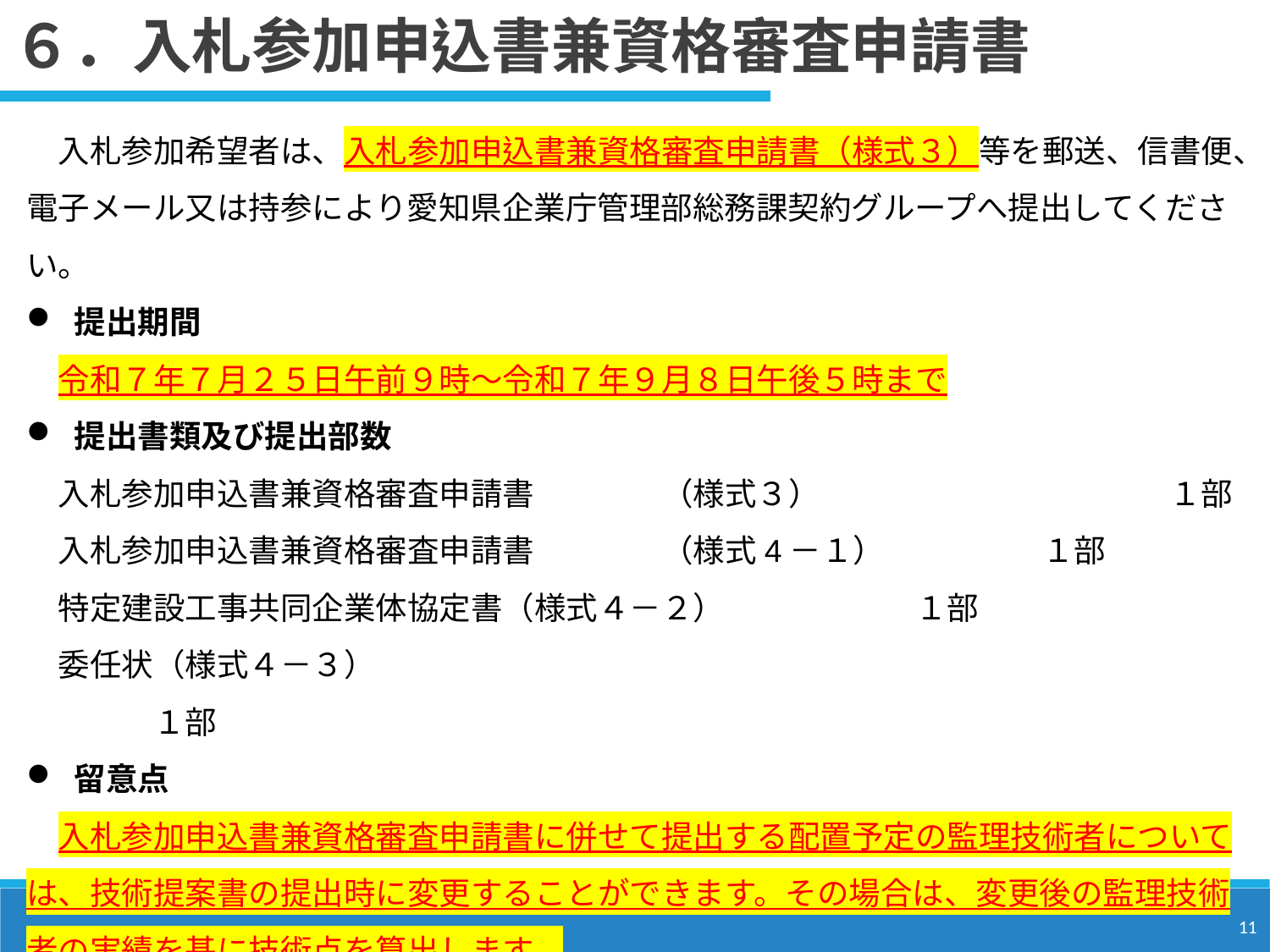

６．入札参加申込書兼資格審査申請書
　入札参加希望者は、入札参加申込書兼資格審査申請書（様式３）等を郵送、信書便、電子メール又は持参により愛知県企業庁管理部総務課契約グループへ提出してください。
提出期間
　令和７年７月２５日午前９時～令和７年９月８日午後５時まで
提出書類及び提出部数
　入札参加申込書兼資格審査申請書	（様式３）			１部
　入札参加申込書兼資格審査申請書	（様式4－１）		１部
　特定建設工事共同企業体協定書（様式４－２）		１部
　委任状（様式４－３）								１部
留意点
　入札参加申込書兼資格審査申請書に併せて提出する配置予定の監理技術者については、技術提案書の提出時に変更することができます。その場合は、変更後の監理技術者の実績を基に技術点を算出します。
11